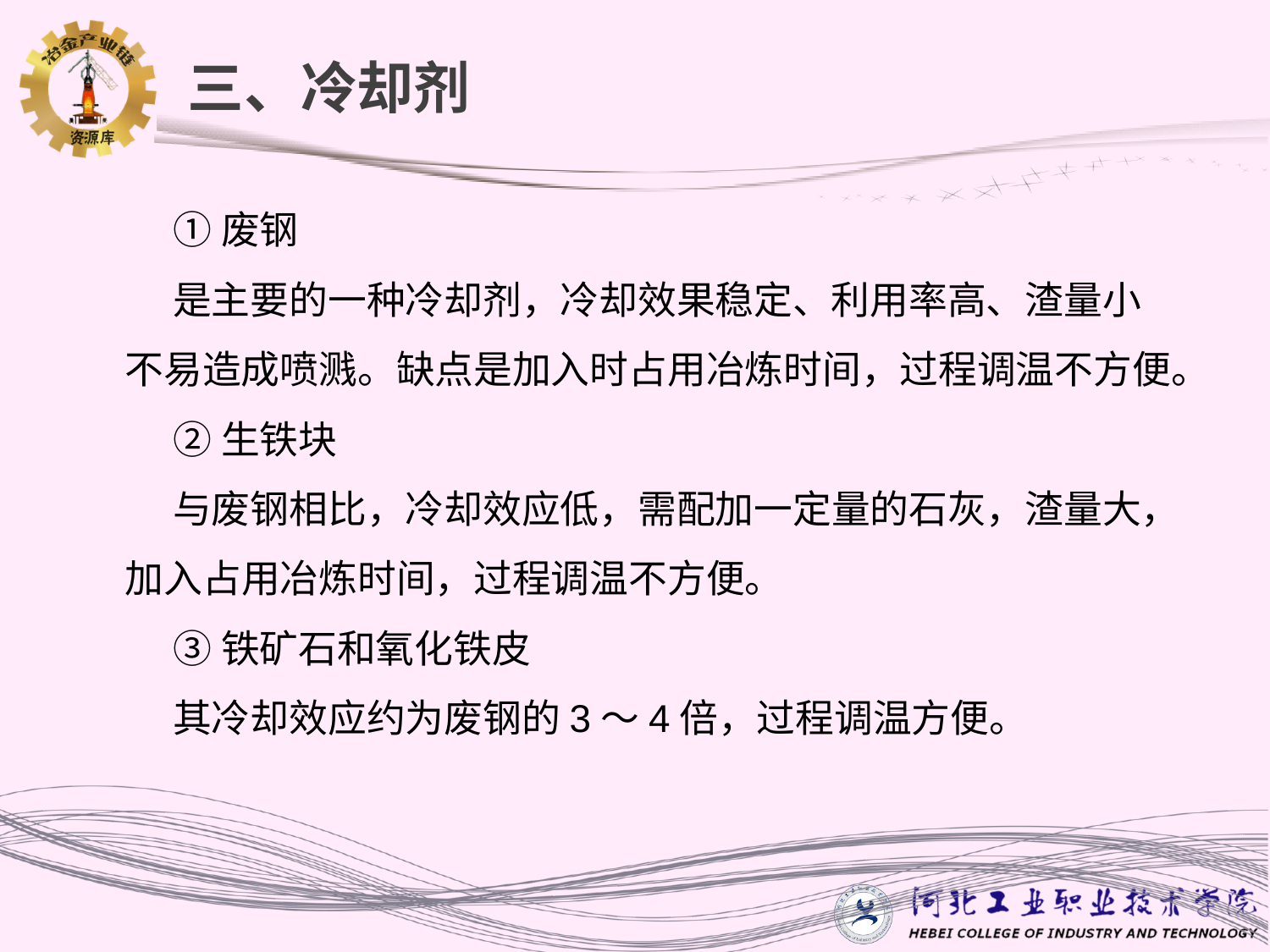

#
三、冷却剂
①废钢
是主要的一种冷却剂，冷却效果稳定、利用率高、渣量小不易造成喷溅。缺点是加入时占用冶炼时间，过程调温不方便。
②生铁块
与废钢相比，冷却效应低，需配加一定量的石灰，渣量大，加入占用冶炼时间，过程调温不方便。
③铁矿石和氧化铁皮
其冷却效应约为废钢的3～4倍，过程调温方便。